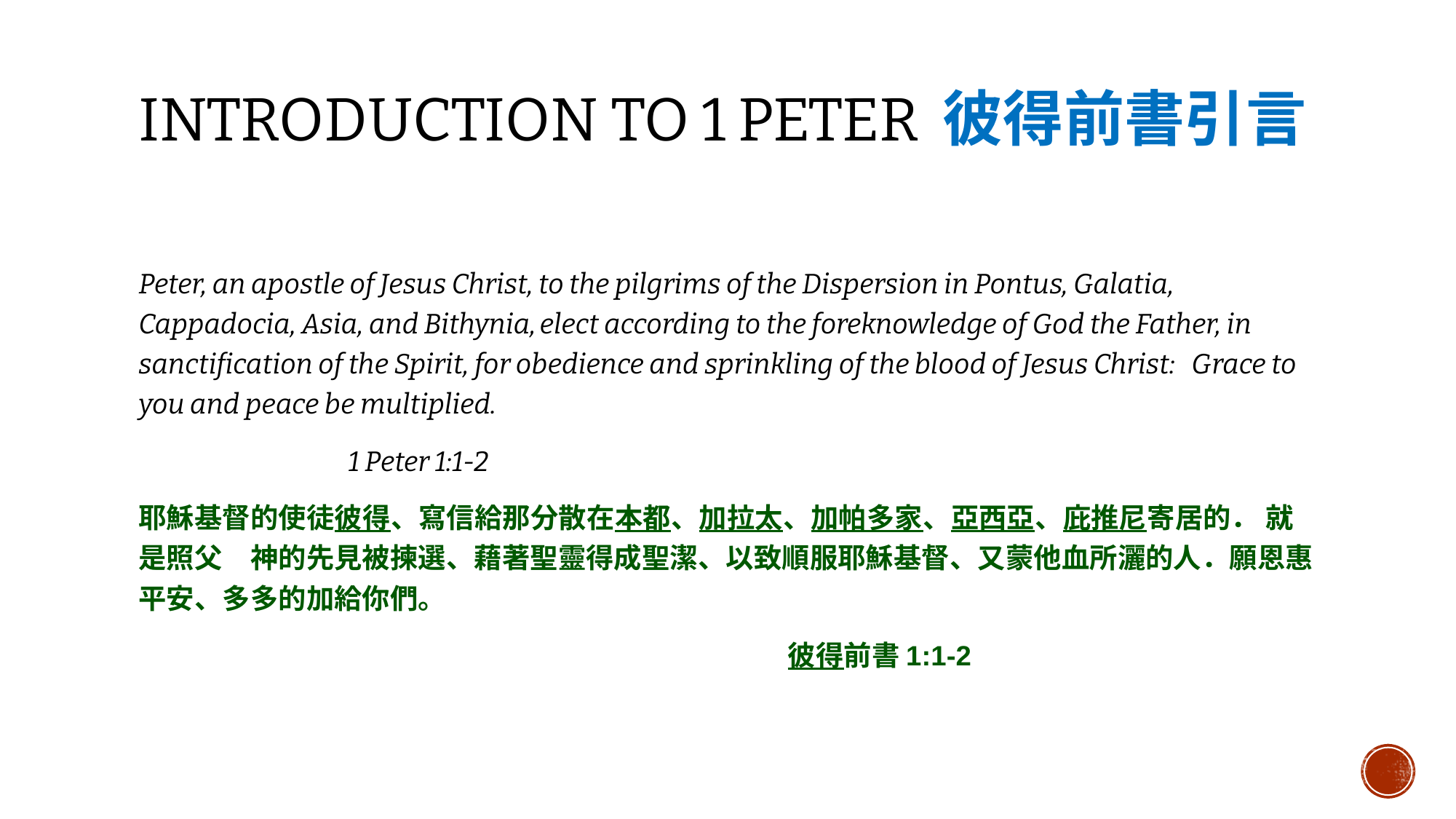

# Introduction to 1 peter 彼得前書引言
Peter, an apostle of Jesus Christ, to the pilgrims of the Dispersion in Pontus, Galatia, Cappadocia, Asia, and Bithynia, elect according to the foreknowledge of God the Father, in sanctification of the Spirit, for obedience and sprinkling of the blood of Jesus Christ:   Grace to you and peace be multiplied.
						                    1 Peter 1:1-2
耶穌基督的使徒彼得、寫信給那分散在本都、加拉太、加帕多家、亞西亞、庇推尼寄居的． 就是照父　神的先見被揀選、藉著聖靈得成聖潔、以致順服耶穌基督、又蒙他血所灑的人．願恩惠平安、多多的加給你們。
                                                                                                     彼得前書1:1-2